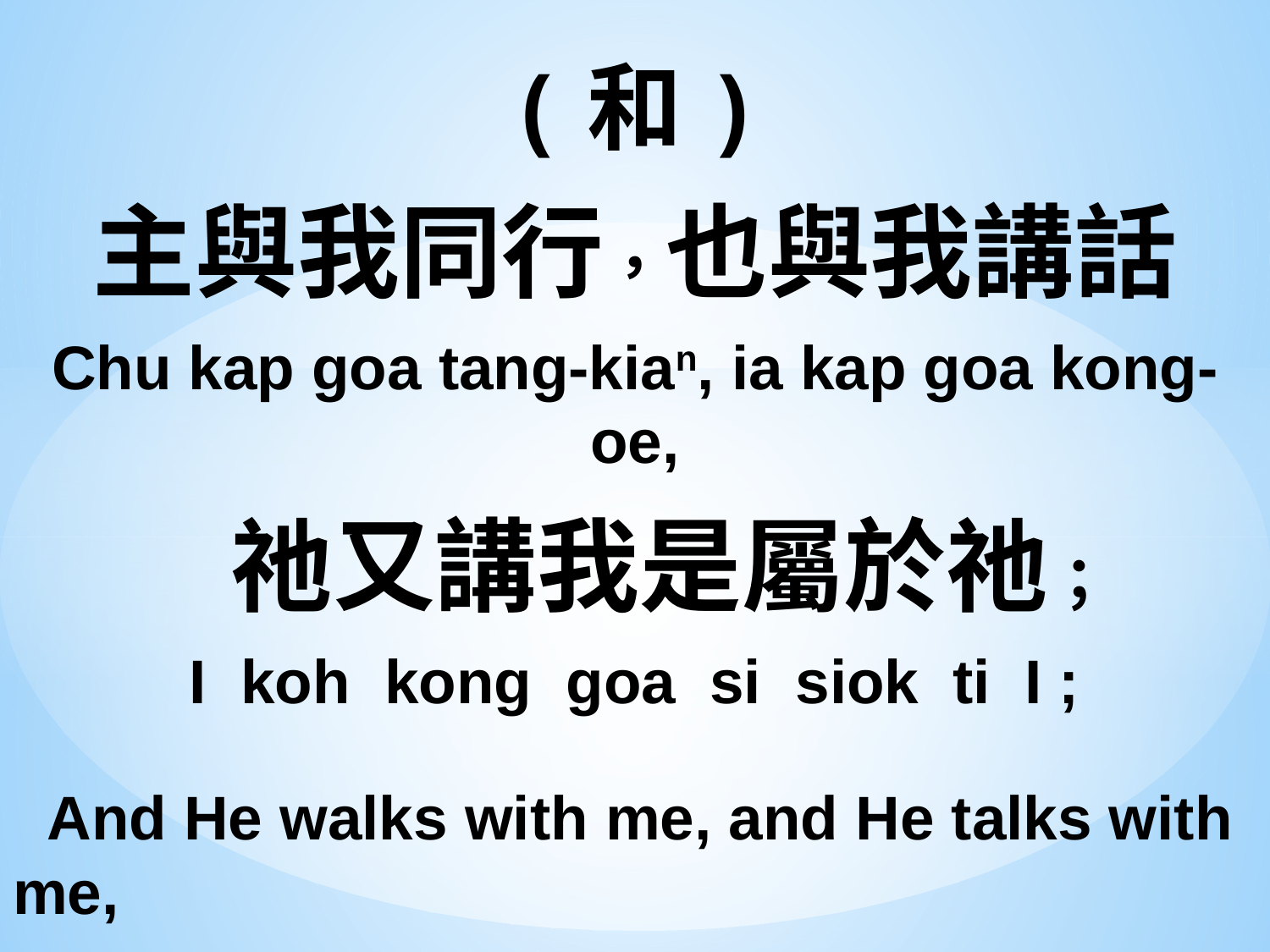

(和)
主與我同行，也與我講話
Chu kap goa tang-kian, ia kap goa kong-oe,
  祂又講我是屬於祂；
I  koh  kong  goa  si  siok  ti  I ;

  And He walks with me, and He talks with me,
And He tells me I am His own;